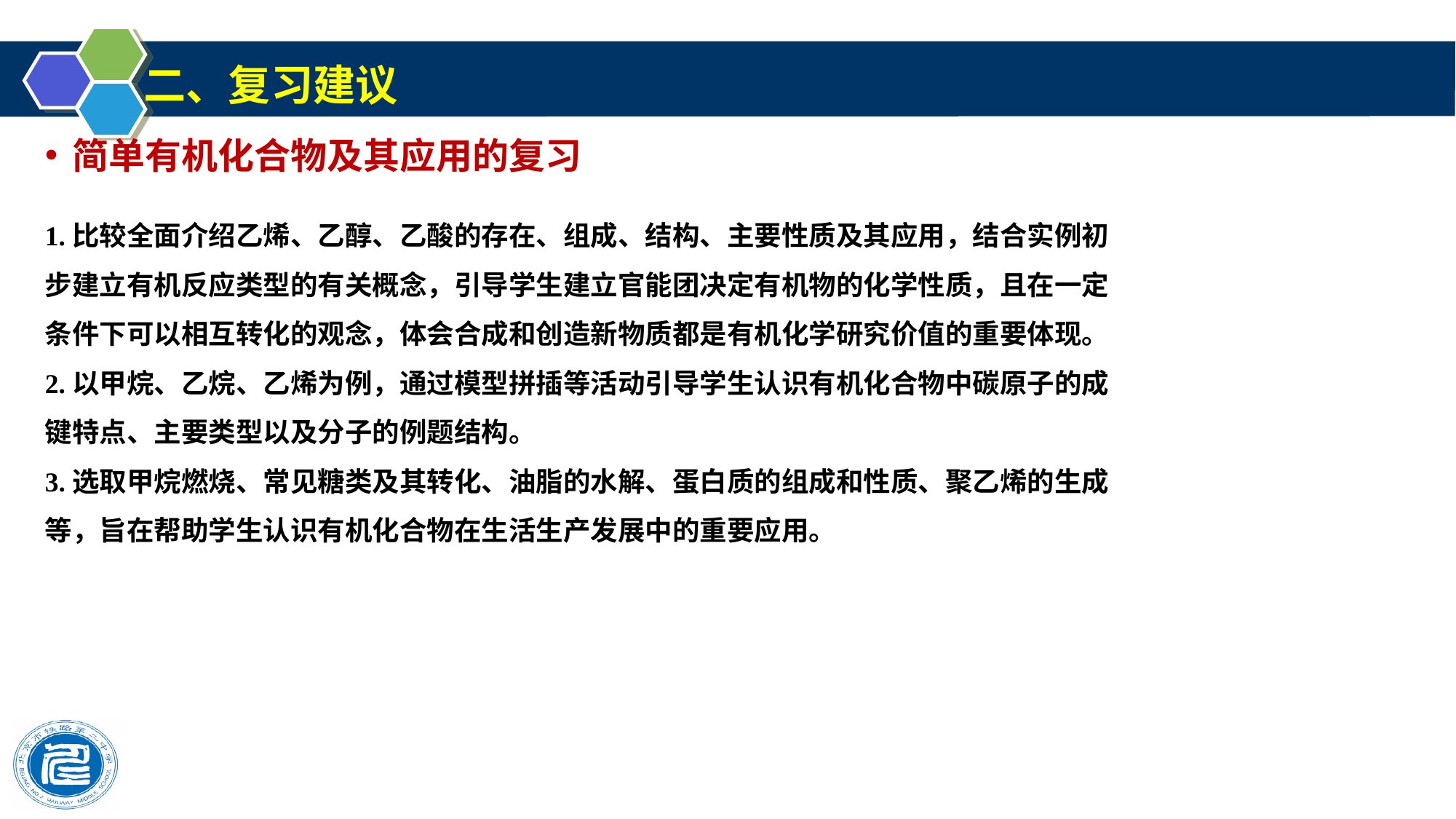

二、复习建议
简单有机化合物及其应用的复习
1.比较全面介绍乙烯、乙醇、乙酸的存在、组成、结构、主要性质及其应用，结合实例初步建立有机反应类型的有关概念，引导学生建立官能团决定有机物的化学性质，且在一定条件下可以相互转化的观念，体会合成和创造新物质都是有机化学研究价值的重要体现。
2.以甲烷、乙烷、乙烯为例，通过模型拼插等活动引导学生认识有机化合物中碳原子的成键特点、主要类型以及分子的例题结构。
3.选取甲烷燃烧、常见糖类及其转化、油脂的水解、蛋白质的组成和性质、聚乙烯的生成等，旨在帮助学生认识有机化合物在生活生产发展中的重要应用。